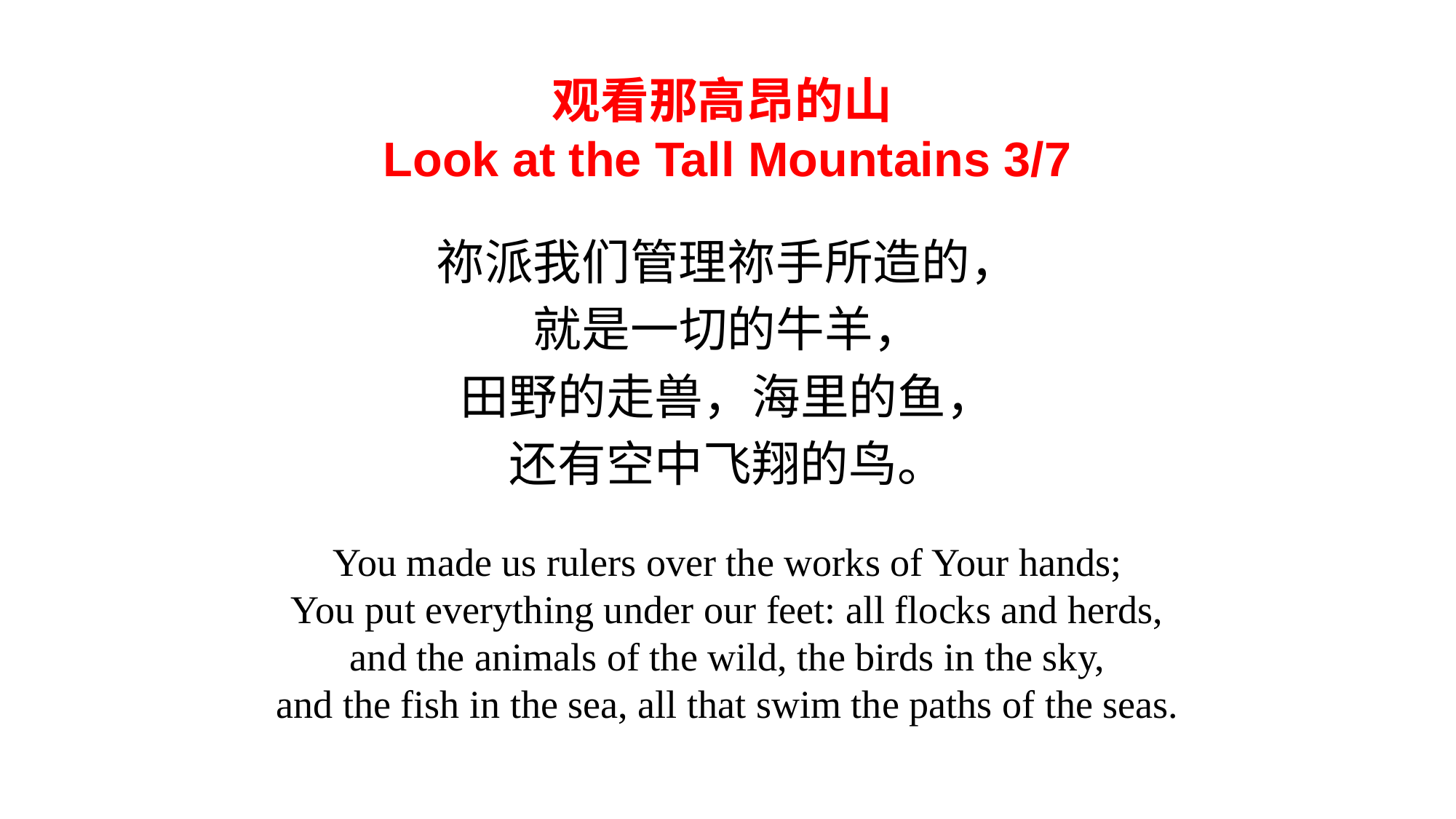

观看那高昂的山
Look at the Tall Mountains 3/7
祢派我们管理祢手所造的，
就是一切的牛羊，
田野的走兽，海里的鱼，
还有空中飞翔的鸟。

You made us rulers over the works of Your hands;
You put everything under our feet: all flocks and herds,
and the animals of the wild, the birds in the sky,
and the fish in the sea, all that swim the paths of the seas.